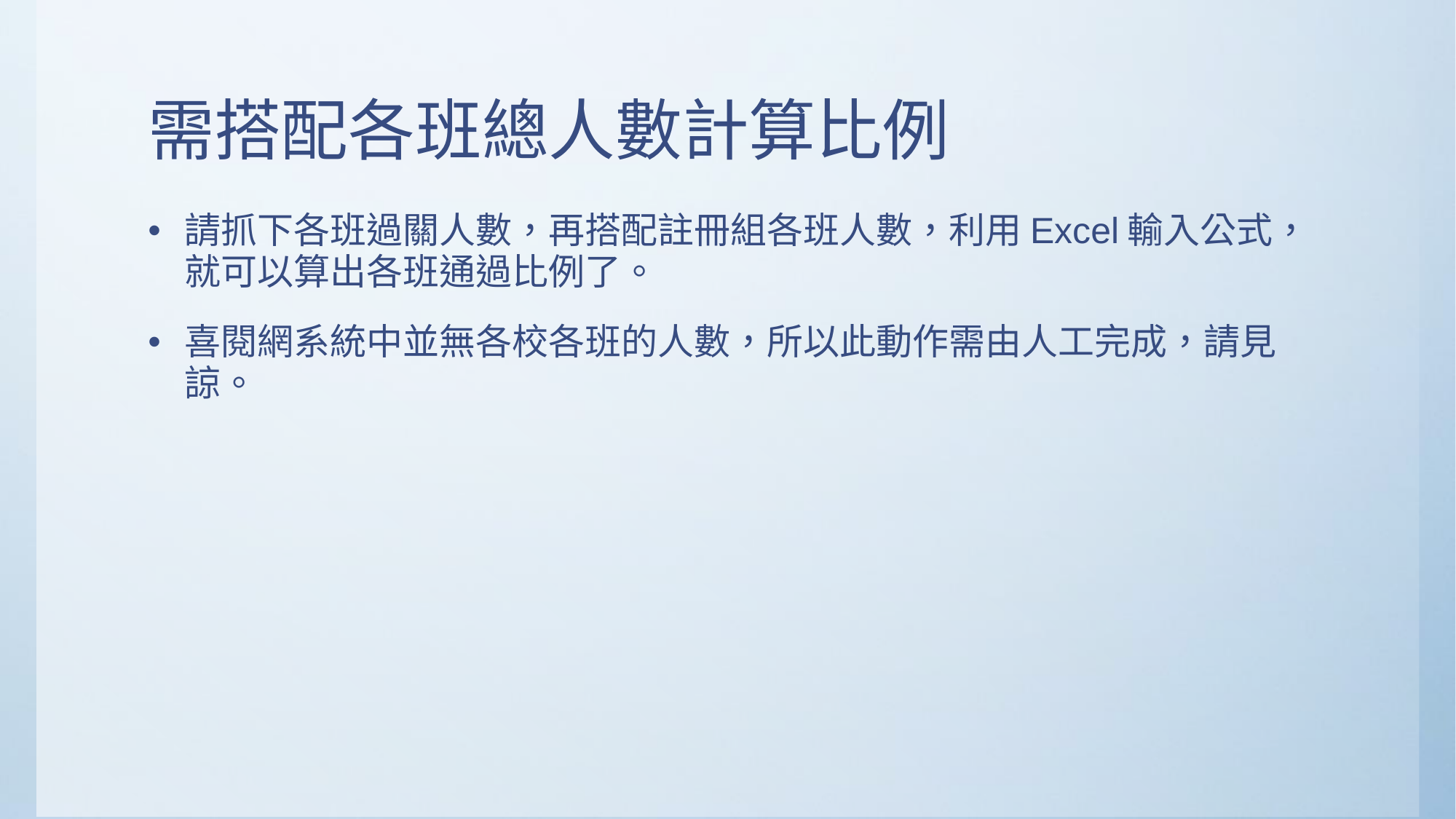

# 需搭配各班總人數計算比例
請抓下各班過關人數，再搭配註冊組各班人數，利用Excel輸入公式，就可以算出各班通過比例了。
喜閱網系統中並無各校各班的人數，所以此動作需由人工完成，請見諒。